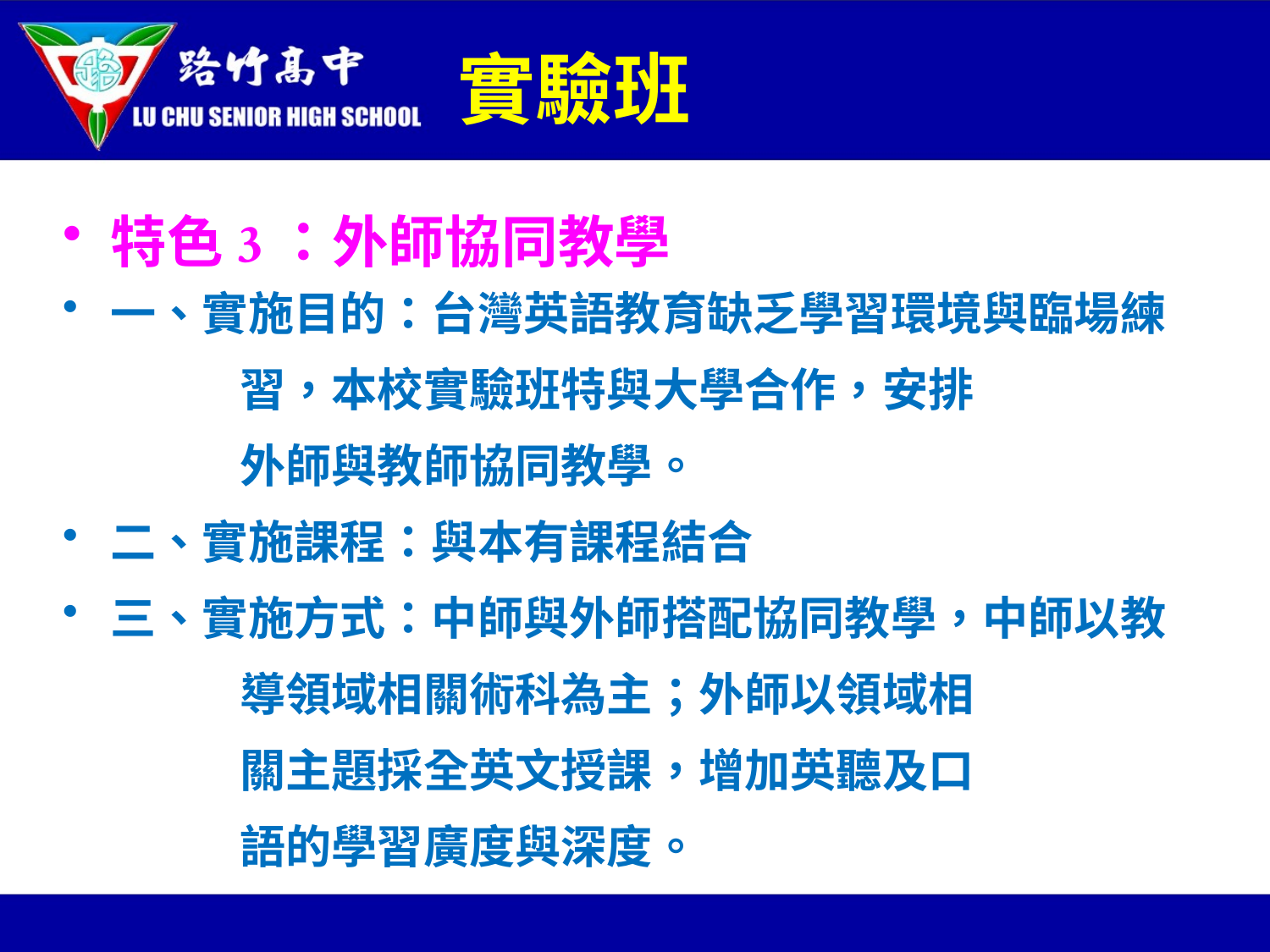

# 實驗班
特色3：外師協同教學
一、實施目的：台灣英語教育缺乏學習環境與臨場練
                習，本校實驗班特與大學合作，安排
                外師與教師協同教學。
二、實施課程：與本有課程結合
三、實施方式：中師與外師搭配協同教學，中師以教
                導領域相關術科為主；外師以領域相
                關主題採全英文授課，增加英聽及口
                語的學習廣度與深度。